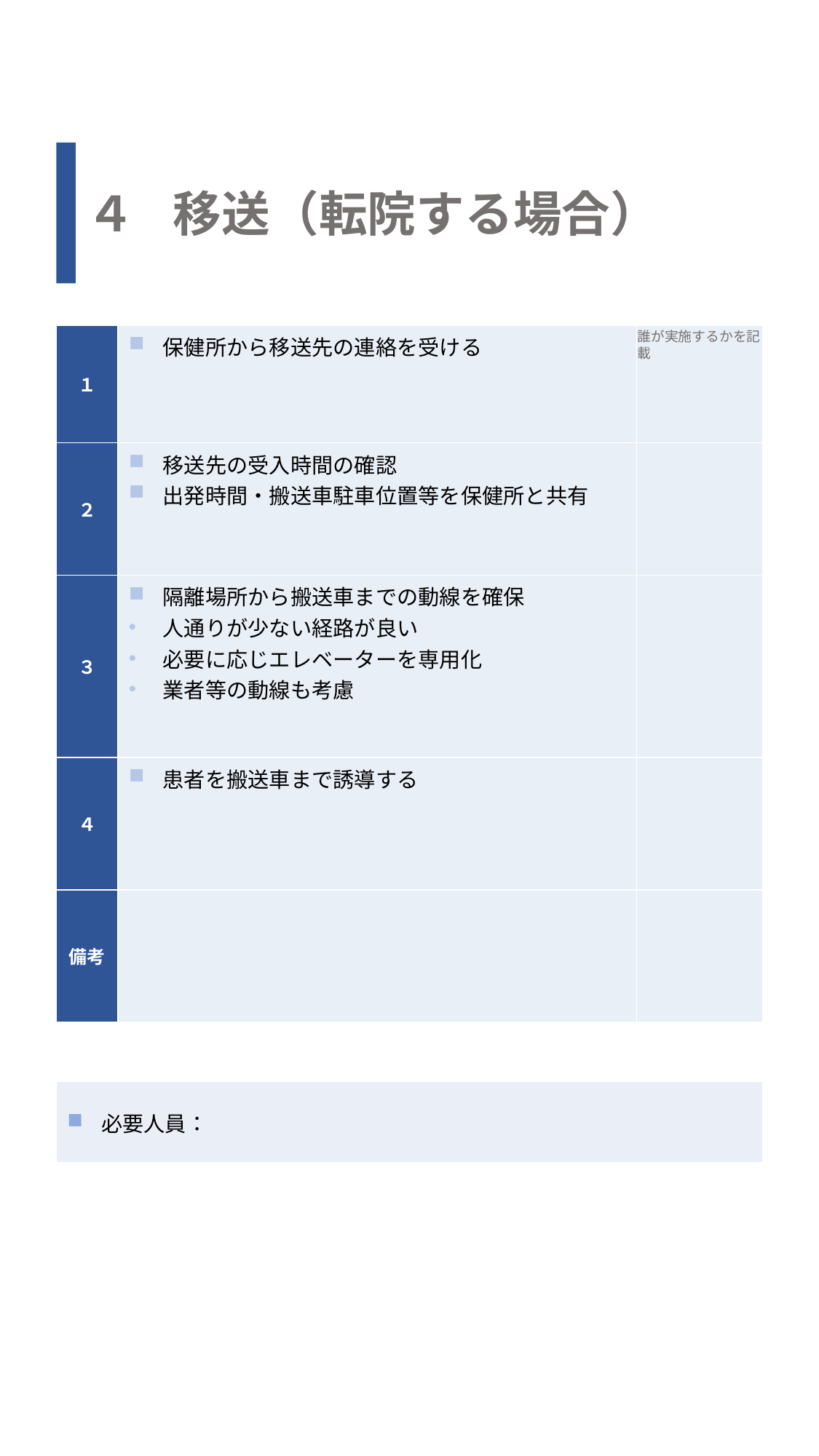

移送（転院する場合）
４
誰が実施するかを記載
| １ | 保健所から移送先の連絡を受ける |  |
| --- | --- | --- |
| ２ | 移送先の受入時間の確認 出発時間・搬送車駐車位置等を保健所と共有 |  |
| ３ | 隔離場所から搬送車までの動線を確保 人通りが少ない経路が良い 必要に応じエレベーターを専用化 業者等の動線も考慮 |  |
| ４ | 患者を搬送車まで誘導する |  |
| 備考 |  |  |
| 必要人員： |
| --- |